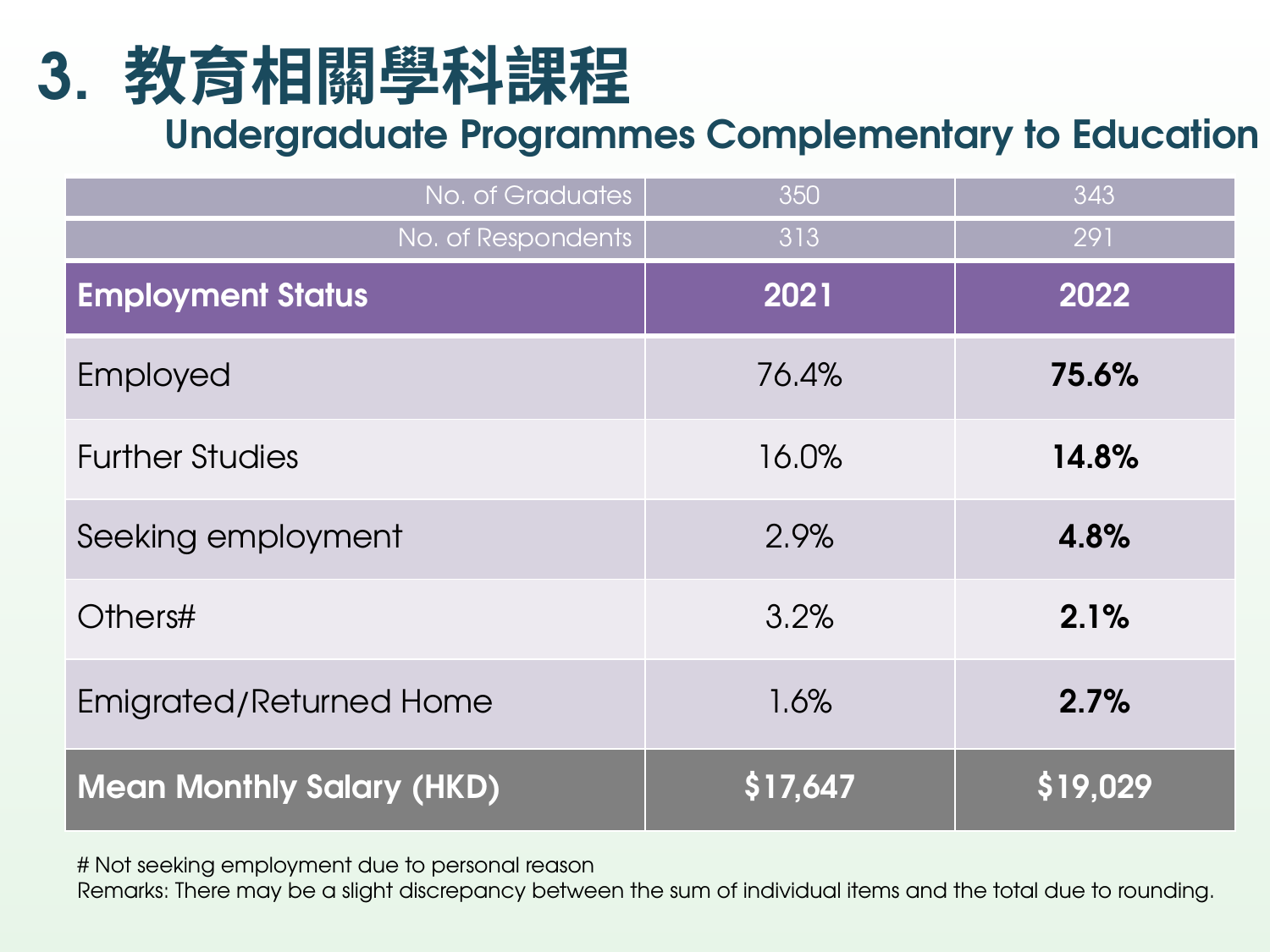

# 3. 教育相關學科課程 Undergraduate Programmes Complementary to Education
| No. of Graduates | 350 | 343 |
| --- | --- | --- |
| No. of Respondents | 313 | 291 |
| Employment Status | 2021 | 2022 |
| Employed | 76.4% | 75.6% |
| Further Studies | 16.0% | 14.8% |
| Seeking employment | 2.9% | 4.8% |
| Others# | 3.2% | 2.1% |
| Emigrated/Returned Home | 1.6% | 2.7% |
| Mean Monthly Salary (HKD) | $17,647 | $19,029 |
# Not seeking employment due to personal reason
Remarks: There may be a slight discrepancy between the sum of individual items and the total due to rounding.